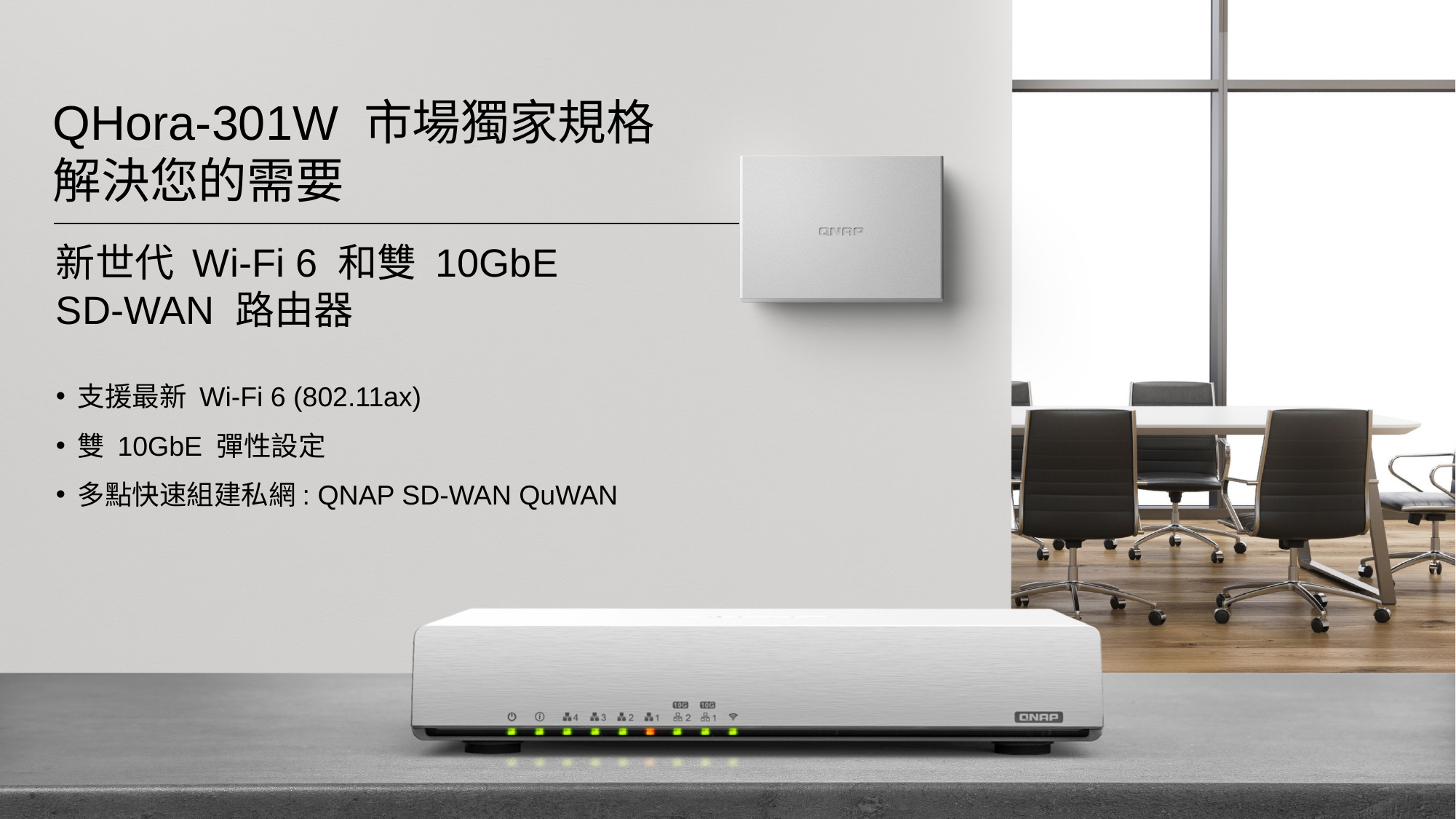

QHora-301W 市場獨家規格
解決您的需要
新世代 Wi-Fi 6 和雙 10GbE
SD-WAN 路由器

支援最新 Wi-Fi 6 (802.11ax)
雙 10GbE 彈性設定
多點快速組建私網: QNAP SD-WAN QuWAN